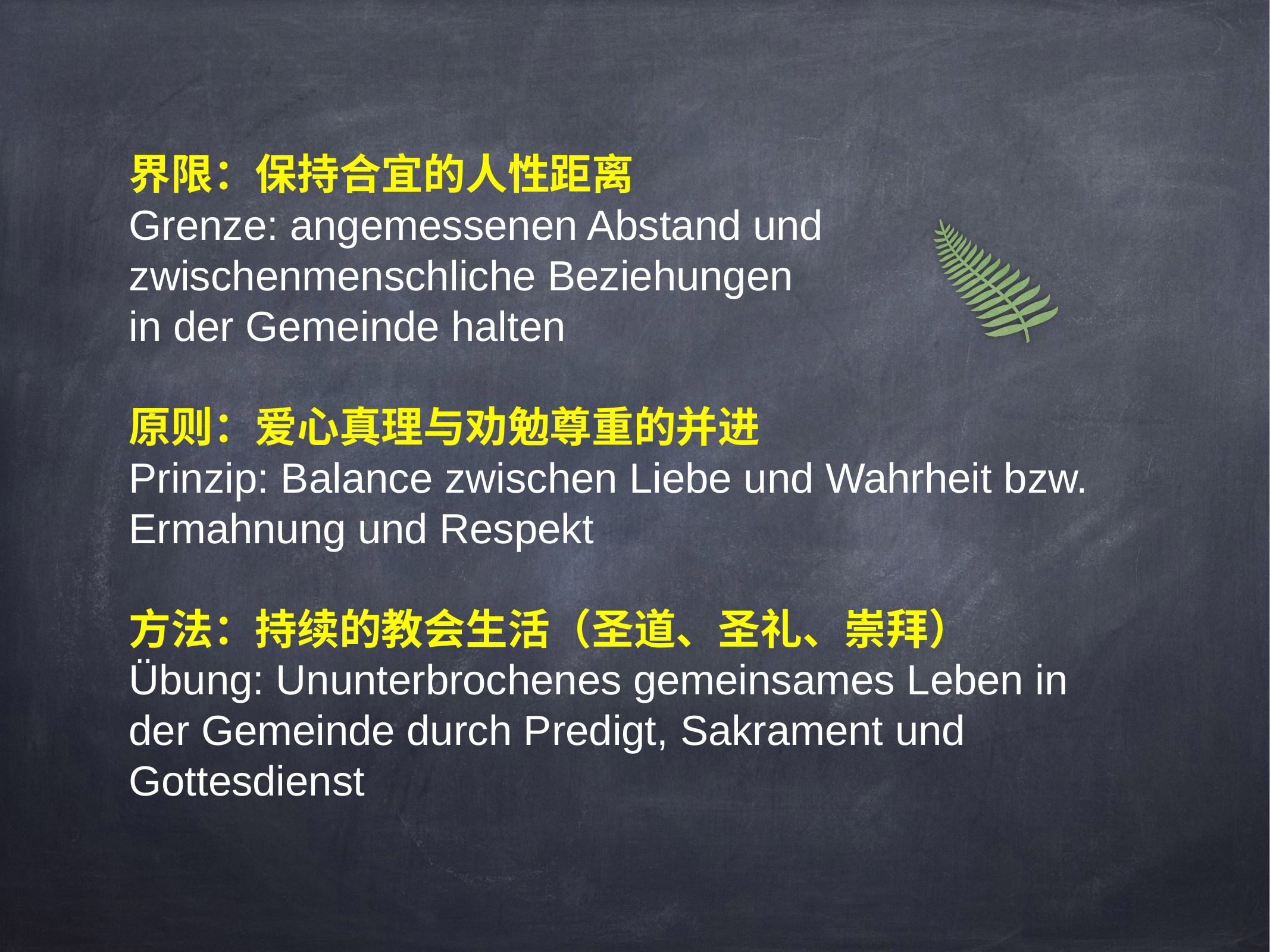

# 界限：保持合宜的人性距离
Grenze: angemessenen Abstand und zwischenmenschliche Beziehungen
in der Gemeinde halten

原则：爱心真理与劝勉尊重的并进
Prinzip: Balance zwischen Liebe und Wahrheit bzw. Ermahnung und Respekt

方法：持续的教会生活（圣道、圣礼、崇拜）
Übung: Ununterbrochenes gemeinsames Leben in der Gemeinde durch Predigt, Sakrament und Gottesdienst